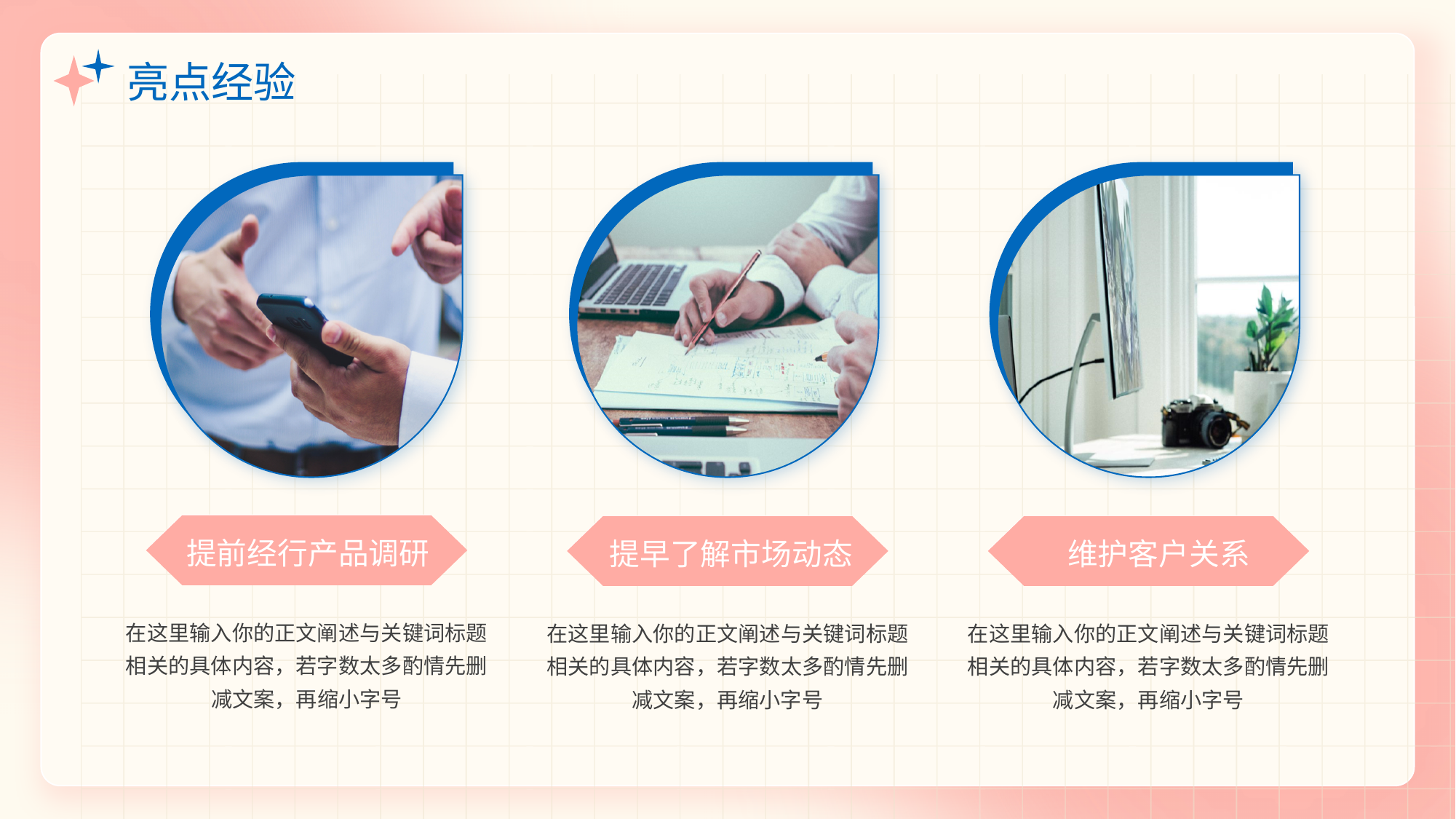

# 亮点经验

提前经行产品调研
提早了解市场动态
维护客户关系
在这里输入你的正文阐述与关键词标题相关的具体内容，若字数太多酌情先删减文案，再缩小字号
在这里输入你的正文阐述与关键词标题相关的具体内容，若字数太多酌情先删减文案，再缩小字号
在这里输入你的正文阐述与关键词标题相关的具体内容，若字数太多酌情先删减文案，再缩小字号